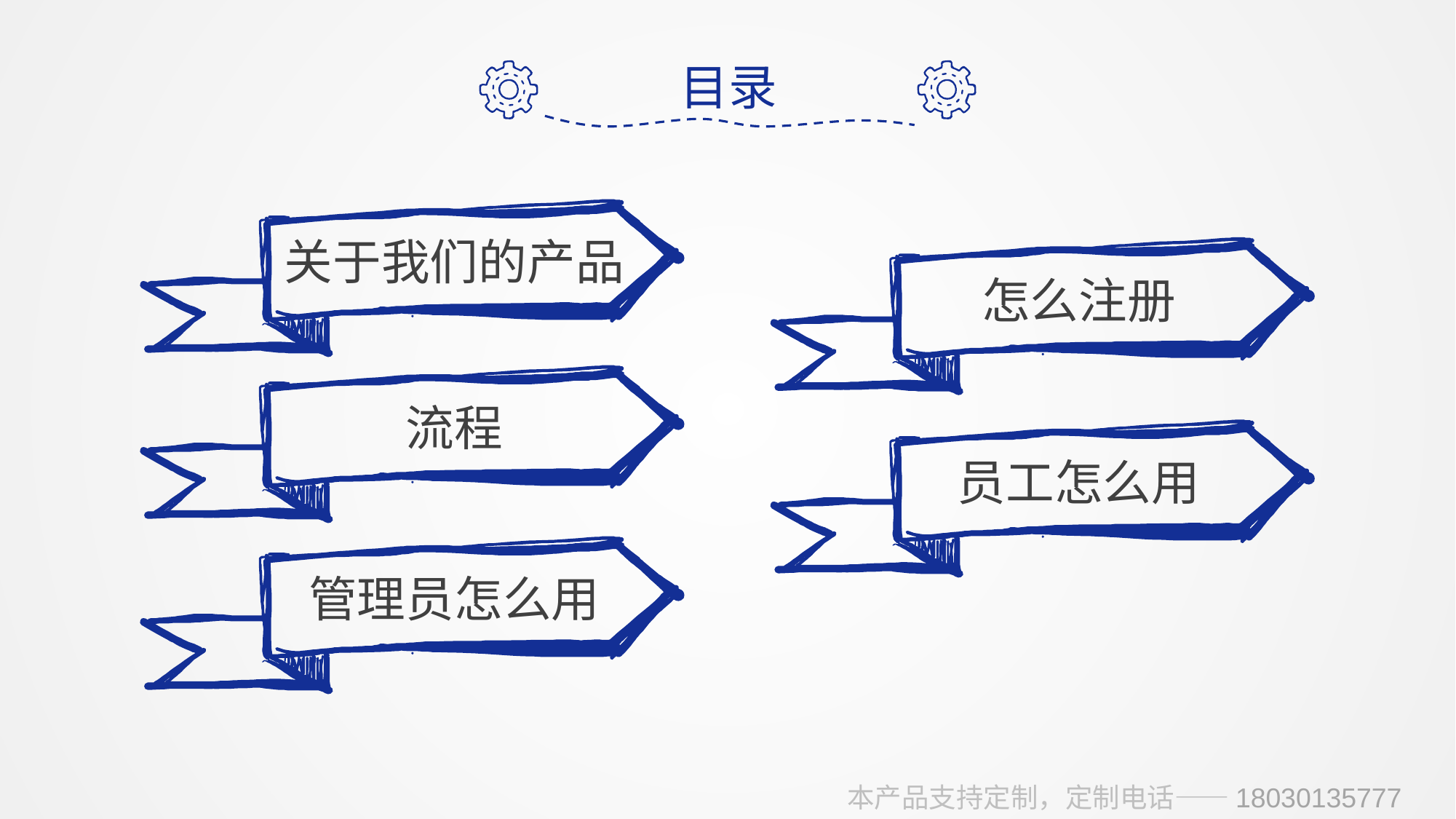

目录

关于我们的产品

怎么注册

流程

员工怎么用

管理员怎么用
本产品支持定制，定制电话——18030135777